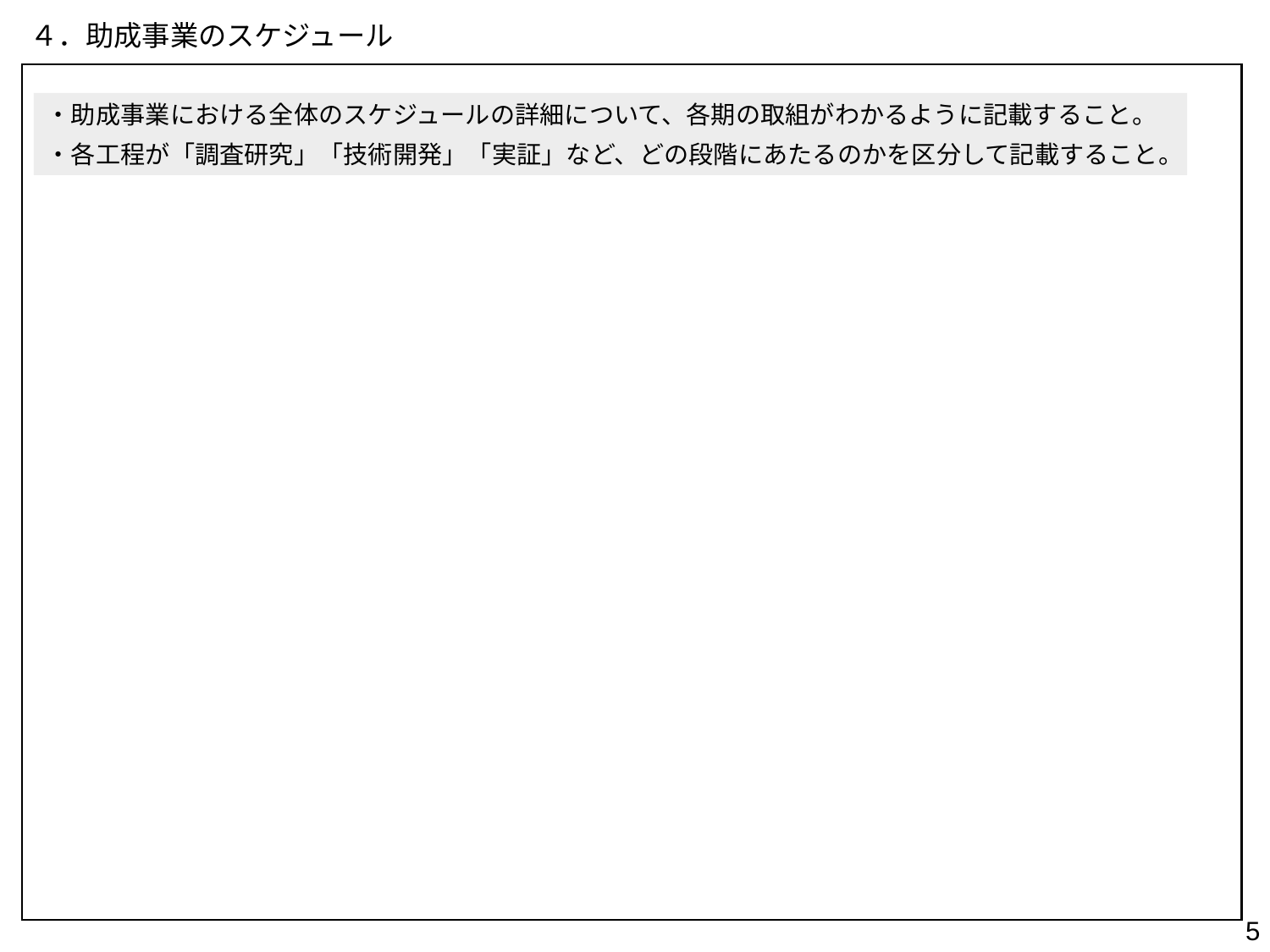

# ４．助成事業のスケジュール

・助成事業における全体のスケジュールの詳細について、各期の取組がわかるように記載すること。
・各工程が「調査研究」「技術開発」「実証」など、どの段階にあたるのかを区分して記載すること。
5